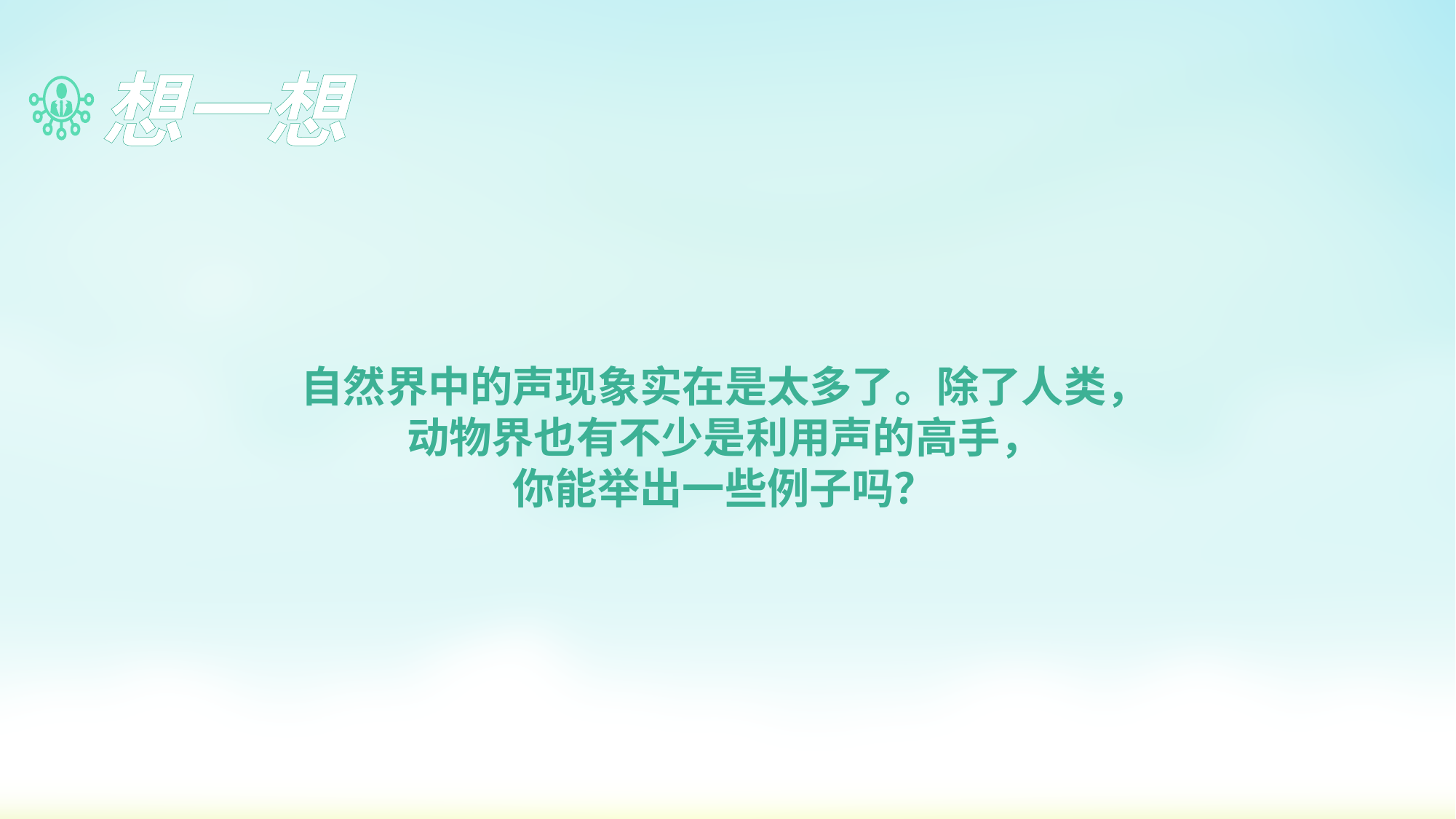

想一想

自然界中的声现象实在是太多了。除了人类，
动物界也有不少是利用声的高手，
你能举出一些例子吗？